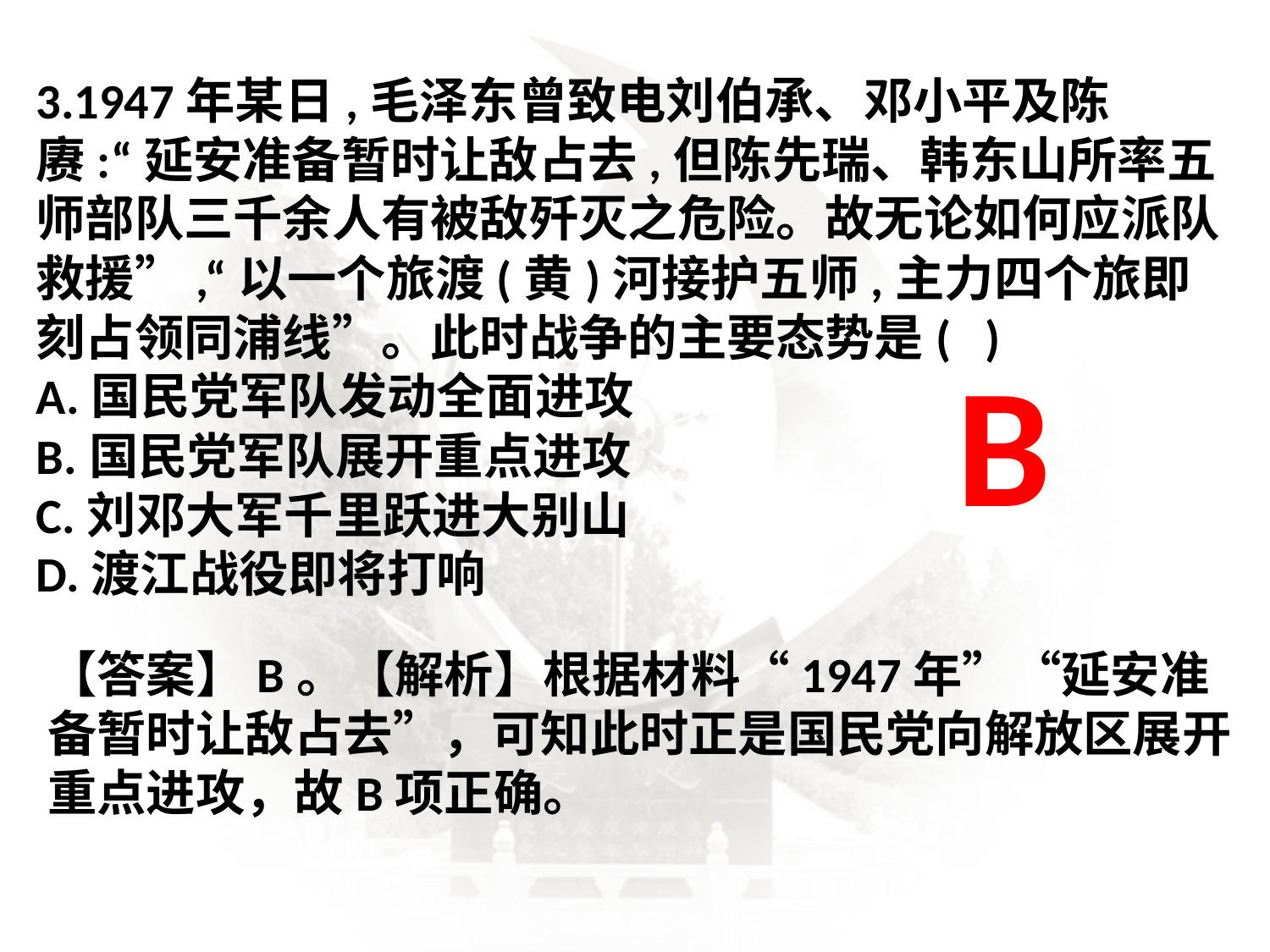

3.1947年某日,毛泽东曾致电刘伯承、邓小平及陈赓:“延安准备暂时让敌占去,但陈先瑞、韩东山所率五师部队三千余人有被敌歼灭之危险。故无论如何应派队救援”,“以一个旅渡(黄)河接护五师,主力四个旅即刻占领同浦线”。此时战争的主要态势是(   )A.国民党军队发动全面进攻
B.国民党军队展开重点进攻C.刘邓大军千里跃进大别山
D.渡江战役即将打响
B
【答案】B。【解析】根据材料“1947年”“延安准备暂时让敌占去”，可知此时正是国民党向解放区展开重点进攻，故B项正确。